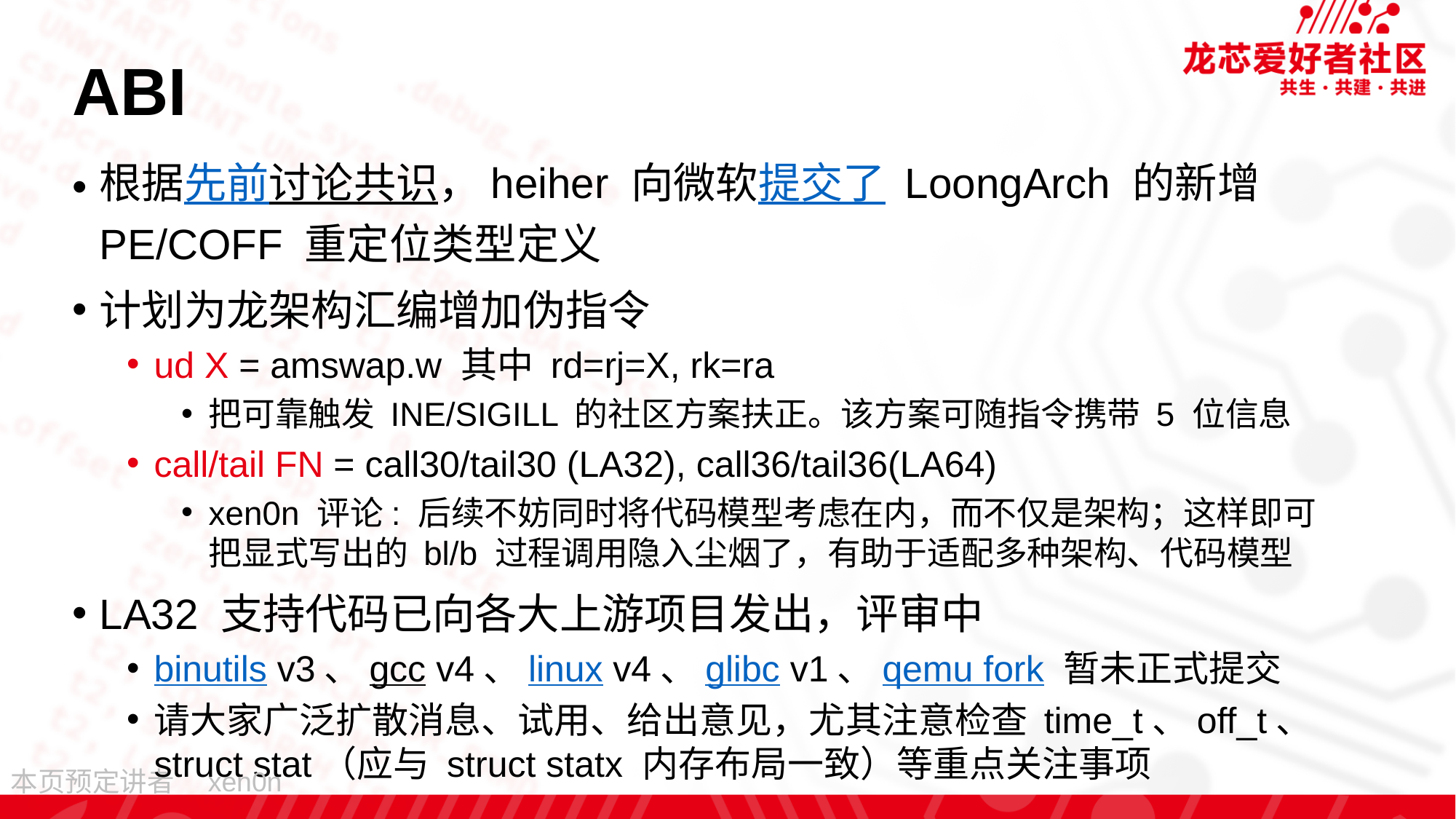

# ABI
根据先前讨论共识，heiher 向微软提交了 LoongArch 的新增 PE/COFF 重定位类型定义
计划为龙架构汇编增加伪指令
ud X = amswap.w 其中 rd=rj=X, rk=ra
把可靠触发 INE/SIGILL 的社区方案扶正。该方案可随指令携带 5 位信息
call/tail FN = call30/tail30 (LA32), call36/tail36(LA64)
xen0n 评论: 后续不妨同时将代码模型考虑在内，而不仅是架构；这样即可把显式写出的 bl/b 过程调用隐入尘烟了，有助于适配多种架构、代码模型
LA32 支持代码已向各大上游项目发出，评审中
binutils v3、gcc v4、linux v4、glibc v1、qemu fork 暂未正式提交
请大家广泛扩散消息、试用、给出意见，尤其注意检查 time_t、off_t、struct stat（应与 struct statx 内存布局一致）等重点关注事项
xen0n